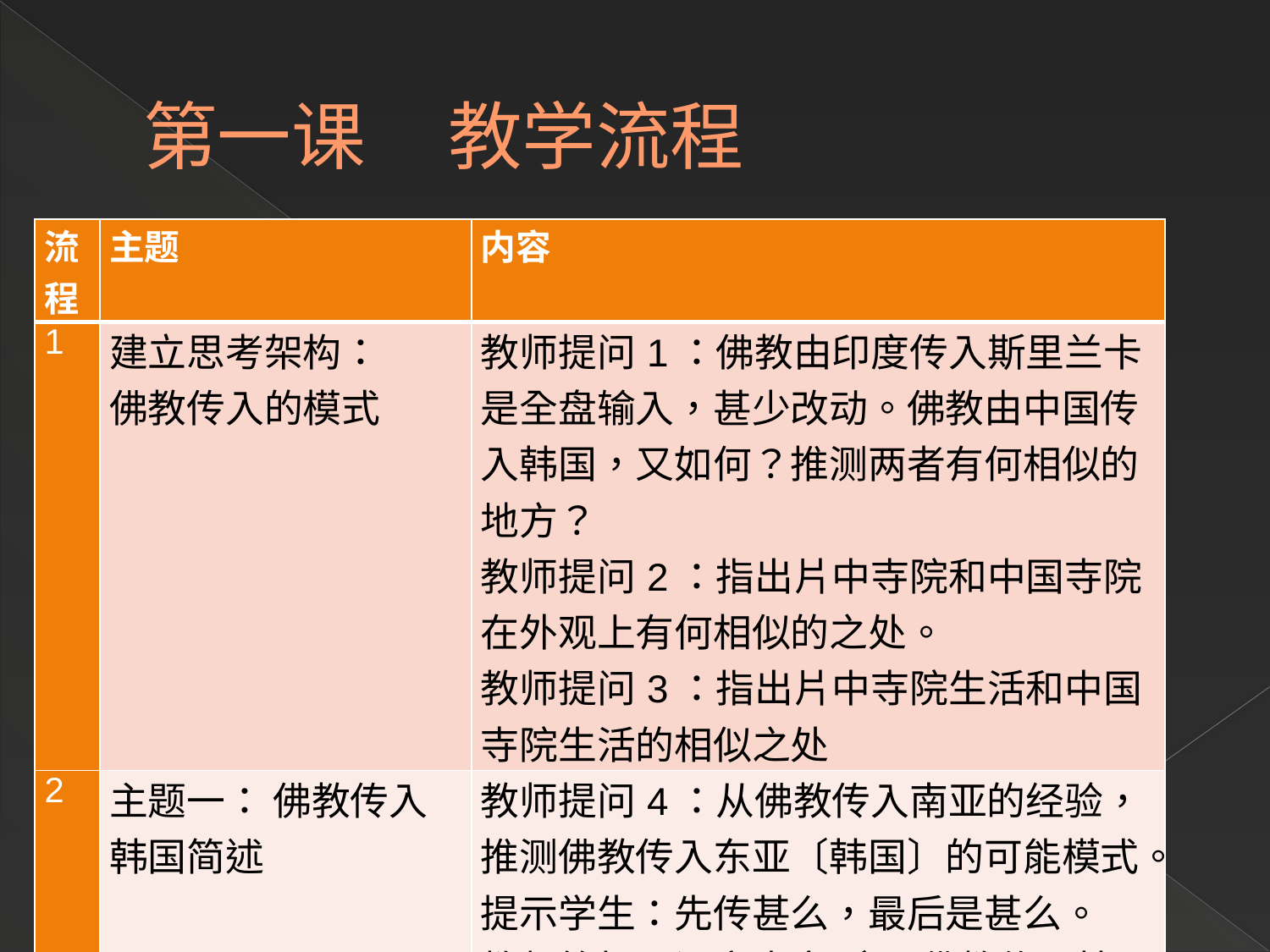

# 第一课     教学流程
| 流程 | 主题 | 内容 |
| --- | --- | --- |
| 1 | 建立思考架构： 佛教传入的模式 | 教师提问1：佛教由印度传入斯里兰卡是全盘输入，甚少改动。佛教由中国传入韩国，又如何？推测两者有何相似的地方？ 教师提问2：指出片中寺院和中国寺院在外观上有何相似的之处。 教师提问3：指出片中寺院生活和中国寺院生活的相似之处 |
| 2 | 主题一： 佛教传入韩国简述 | 教师提问4：从佛教传入南亚的经验，推测佛教传入东亚〔韩国〕的可能模式。提示学生：先传甚么，最后是甚么。 教师简报：课文内容〔I. 佛教传入韩国简述〕 |